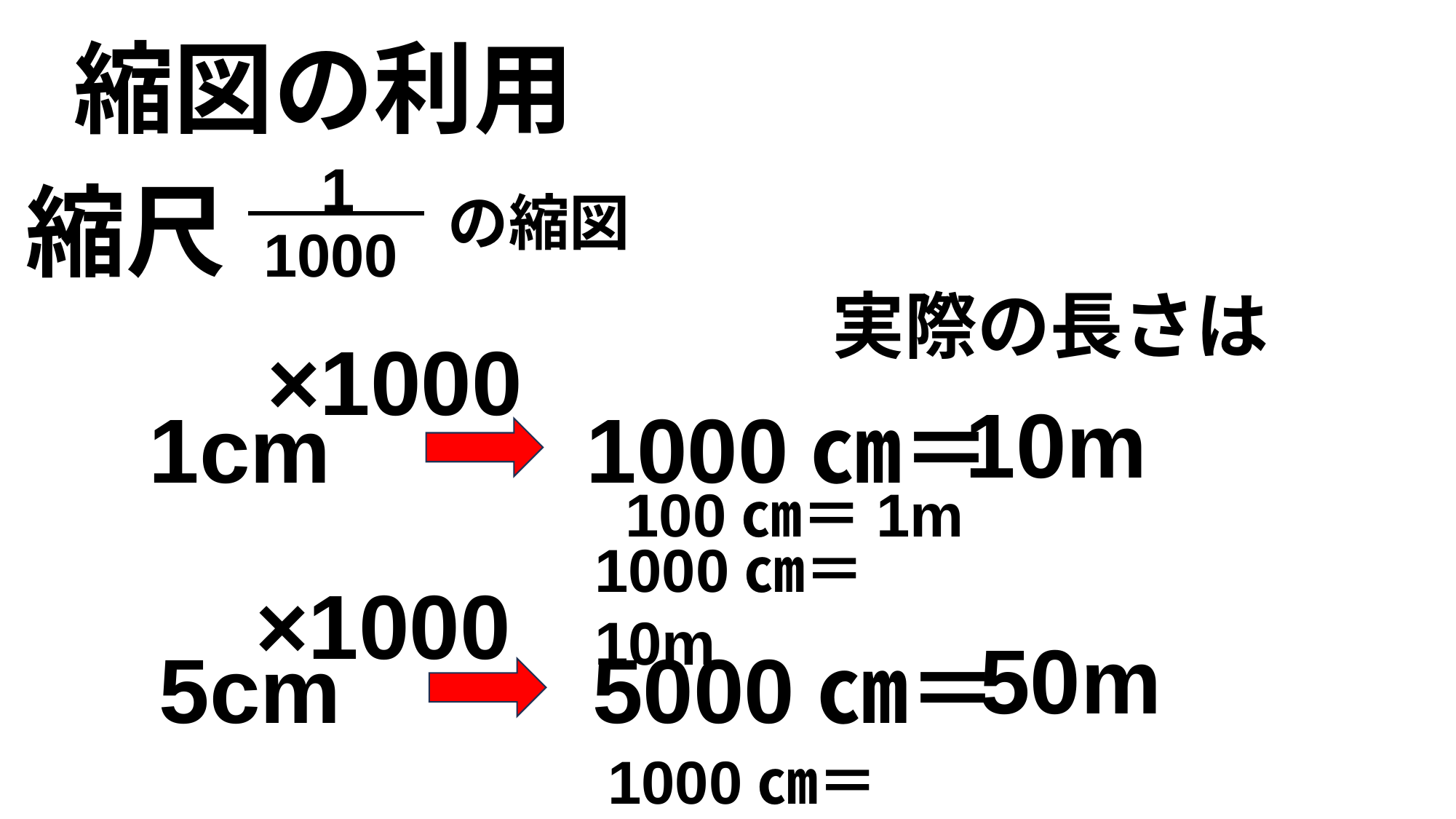

縮図の利用
1
1000
縮尺
の縮図
実際の長さは
×1000
10m
1cm
1000㎝＝

100㎝＝1m
1000㎝＝10m
×1000
50m
5cm
5000㎝＝

1000㎝＝10m